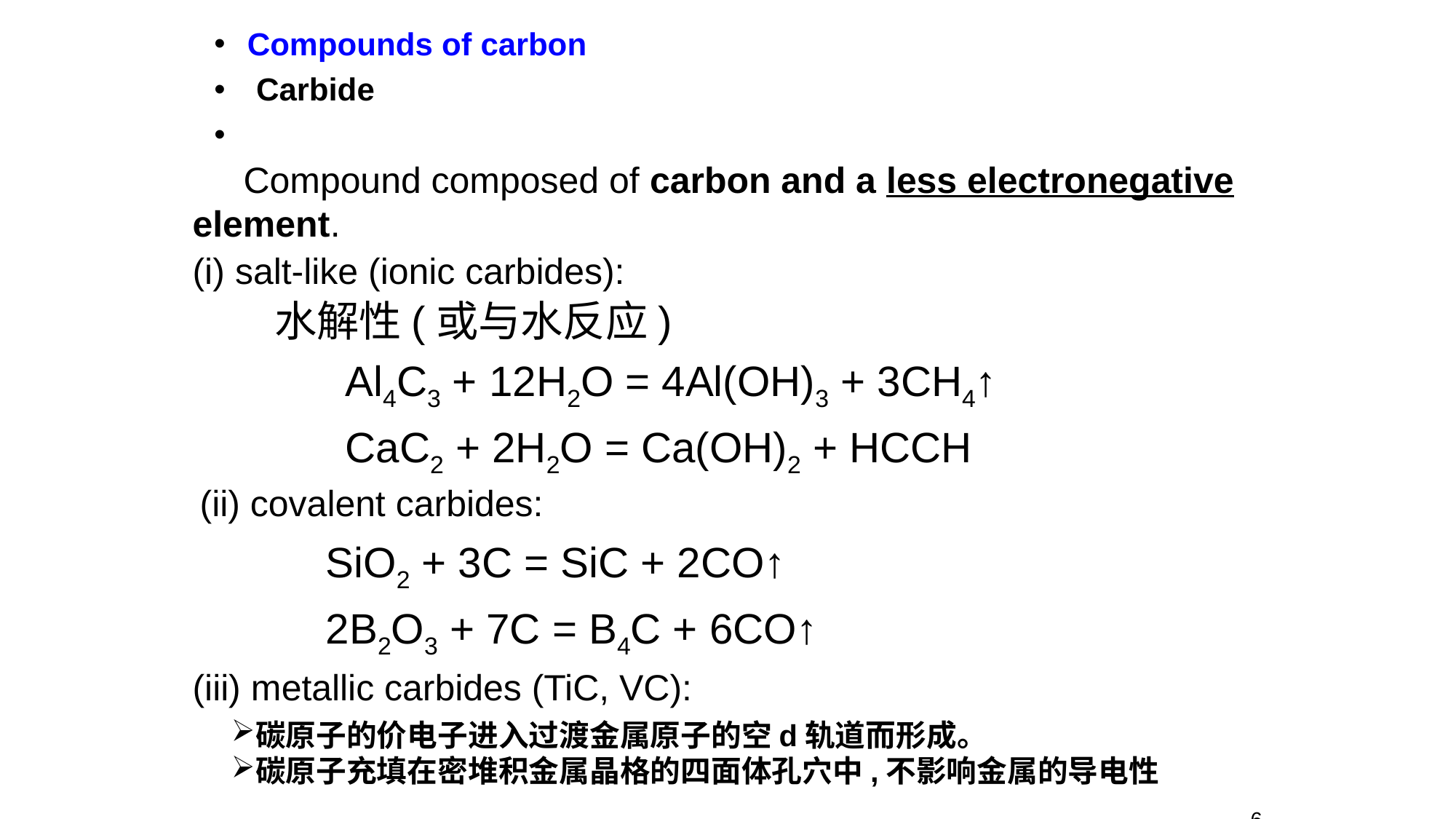

Compounds of carbon
  Carbide

     Compound composed of carbon and a less electronegative element.
(i) salt-like (ionic carbides):
水解性(或与水反应)
      Al4C3 + 12H2O = 4Al(OH)3 + 3CH4↑
      CaC2 + 2H2O = Ca(OH)2 + HCCH
(ii) covalent carbides:
SiO2 + 3C = SiC + 2CO↑
2B2O3 + 7C = B4C + 6CO↑
(iii) metallic carbides (TiC, VC):
碳原子的价电子进入过渡金属原子的空d轨道而形成。
碳原子充填在密堆积金属晶格的四面体孔穴中,不影响金属的导电性
6